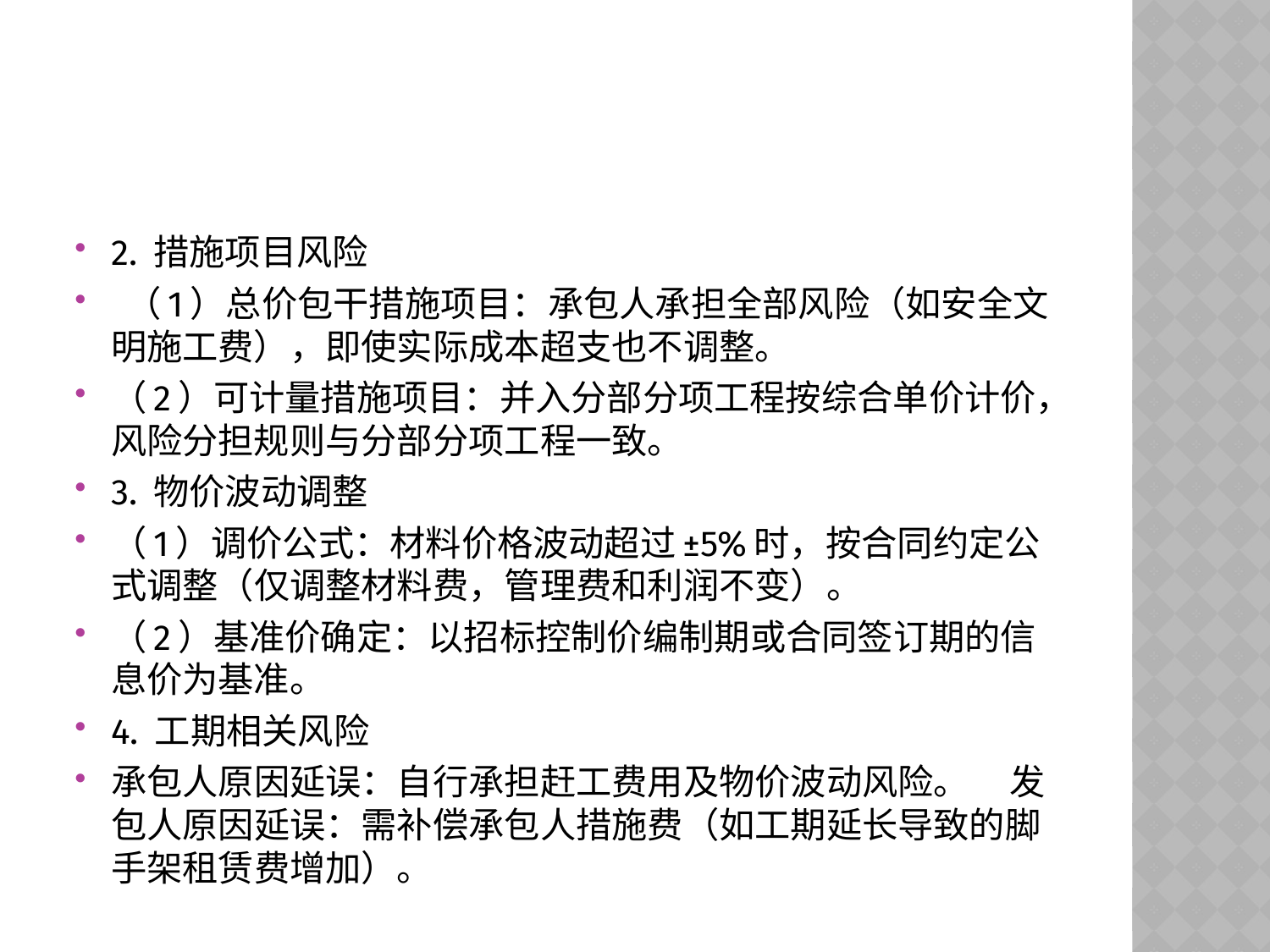

#
2. 措施项目风险
 （1）总价包干措施项目：承包人承担全部风险（如安全文明施工费），即使实际成本超支也不调整。
（2）可计量措施项目：并入分部分项工程按综合单价计价，风险分担规则与分部分项工程一致。
3. 物价波动调整
（1）调价公式：材料价格波动超过±5%时，按合同约定公式调整（仅调整材料费，管理费和利润不变）。
（2）基准价确定：以招标控制价编制期或合同签订期的信息价为基准。
4. 工期相关风险
承包人原因延误：自行承担赶工费用及物价波动风险。     发包人原因延误：需补偿承包人措施费（如工期延长导致的脚手架租赁费增加）。